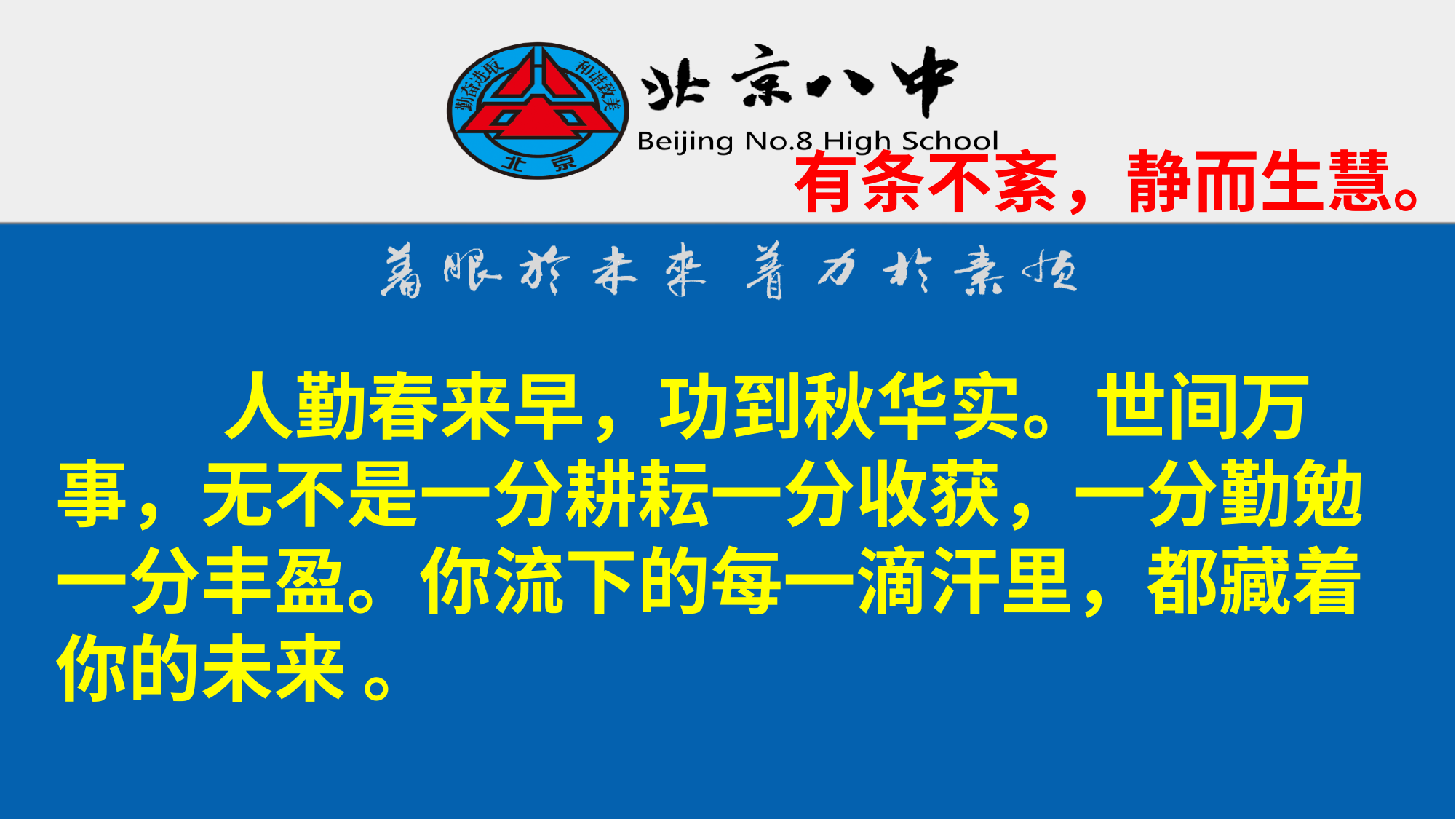

有条不紊，静而生慧。
         人勤春来早，功到秋华实。世间万事，无不是一分耕耘一分收获，一分勤勉一分丰盈。你流下的每一滴汗里，都藏着你的未来 。